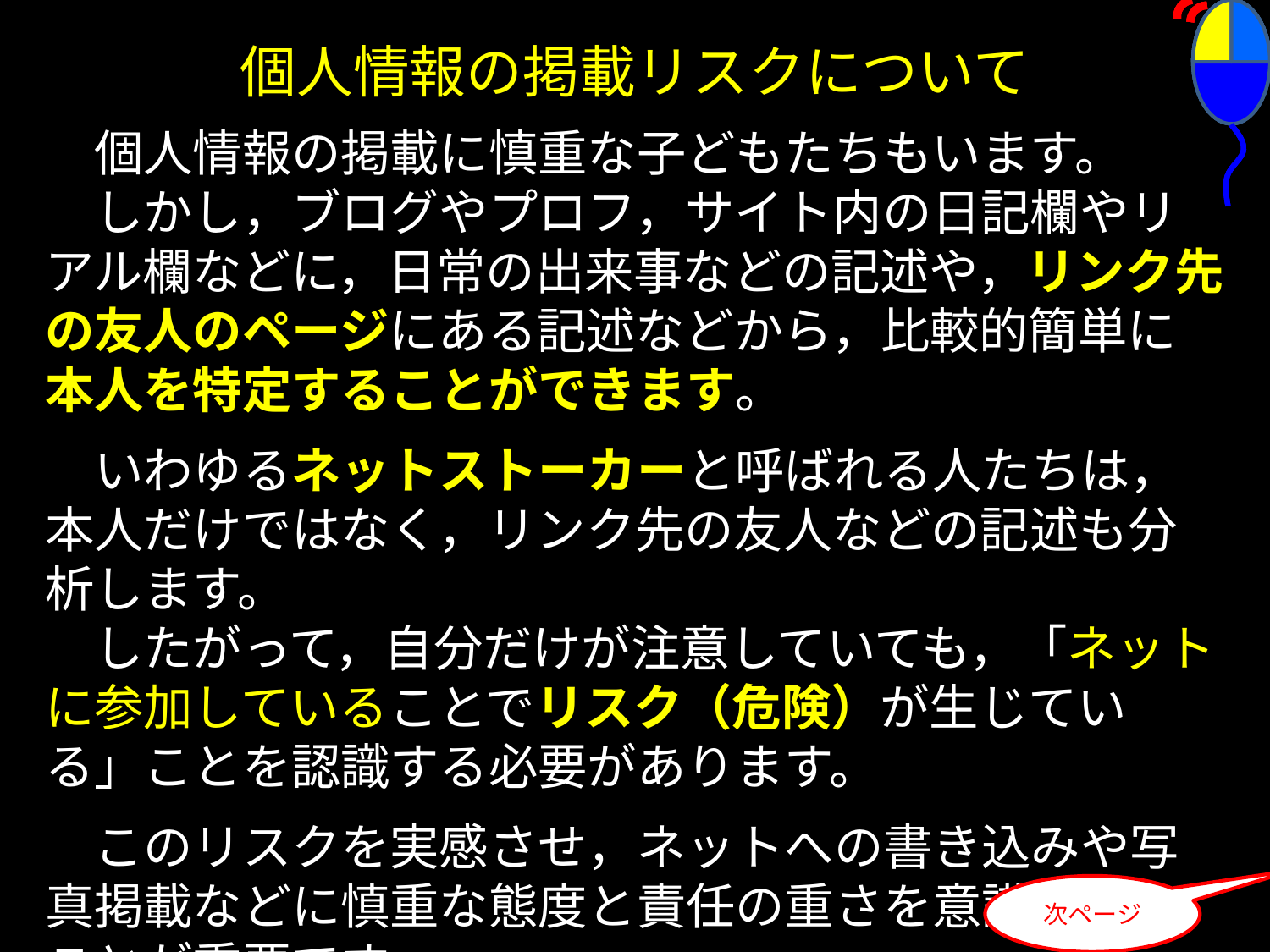

# 個人情報の掲載リスクについて
　個人情報の掲載に慎重な子どもたちもいます。
　しかし，ブログやプロフ，サイト内の日記欄やリアル欄などに，日常の出来事などの記述や，リンク先の友人のページにある記述などから，比較的簡単に本人を特定することができます。
　いわゆるネットストーカーと呼ばれる人たちは，本人だけではなく，リンク先の友人などの記述も分析します。
　したがって，自分だけが注意していても，「ネットに参加していることでリスク（危険）が生じている」ことを認識する必要があります。
　このリスクを実感させ，ネットへの書き込みや写真掲載などに慎重な態度と責任の重さを意識させることが重要です。
次ページ